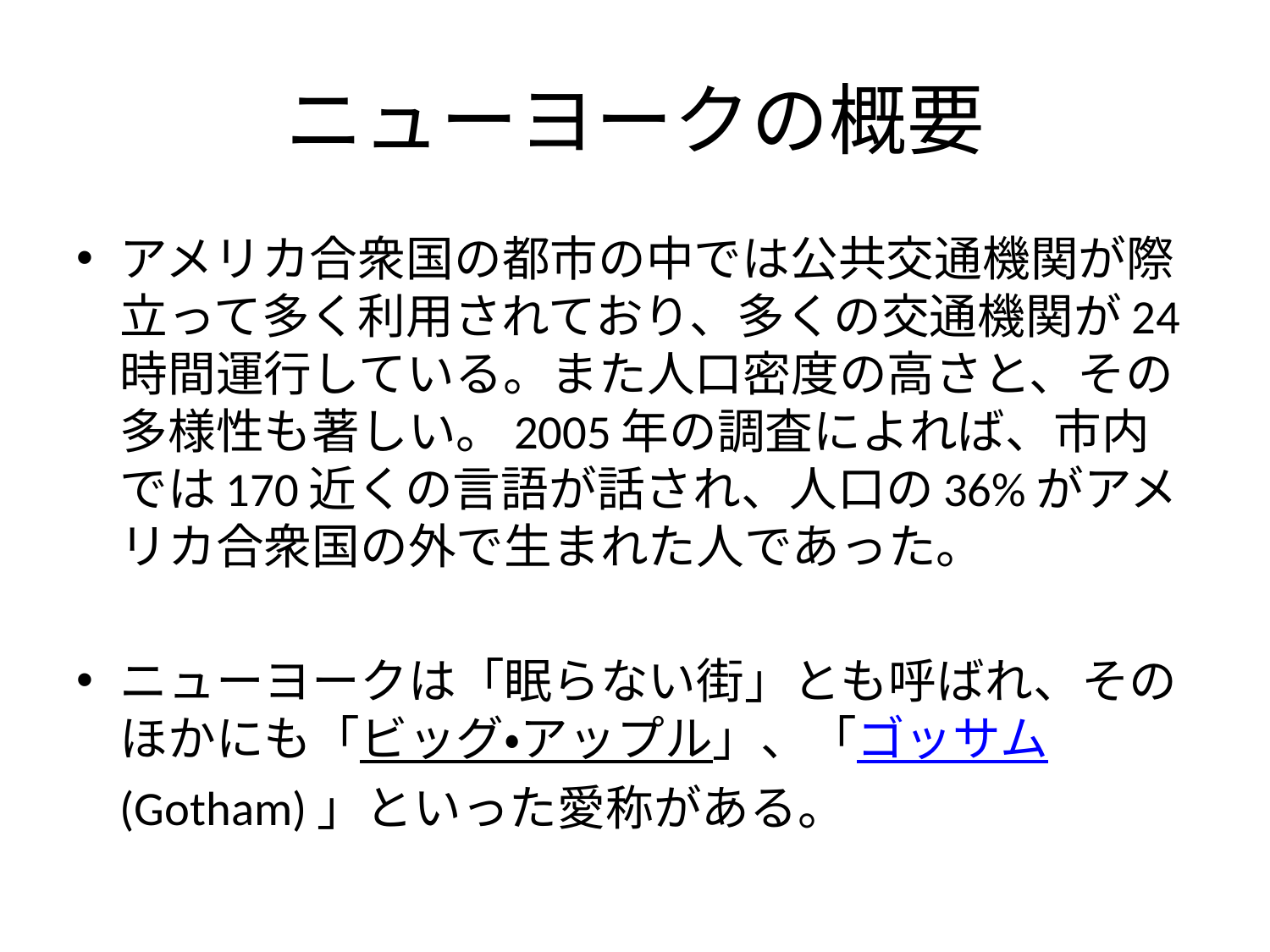

# ニューヨークの概要
アメリカ合衆国の都市の中では公共交通機関が際立って多く利用されており、多くの交通機関が24時間運行している。また人口密度の高さと、その多様性も著しい。2005年の調査によれば、市内では170近くの言語が話され、人口の36%がアメリカ合衆国の外で生まれた人であった。

ニューヨークは「眠らない街」とも呼ばれ、そのほかにも「ビッグ・アップル」、「ゴッサム(Gotham)」といった愛称がある。